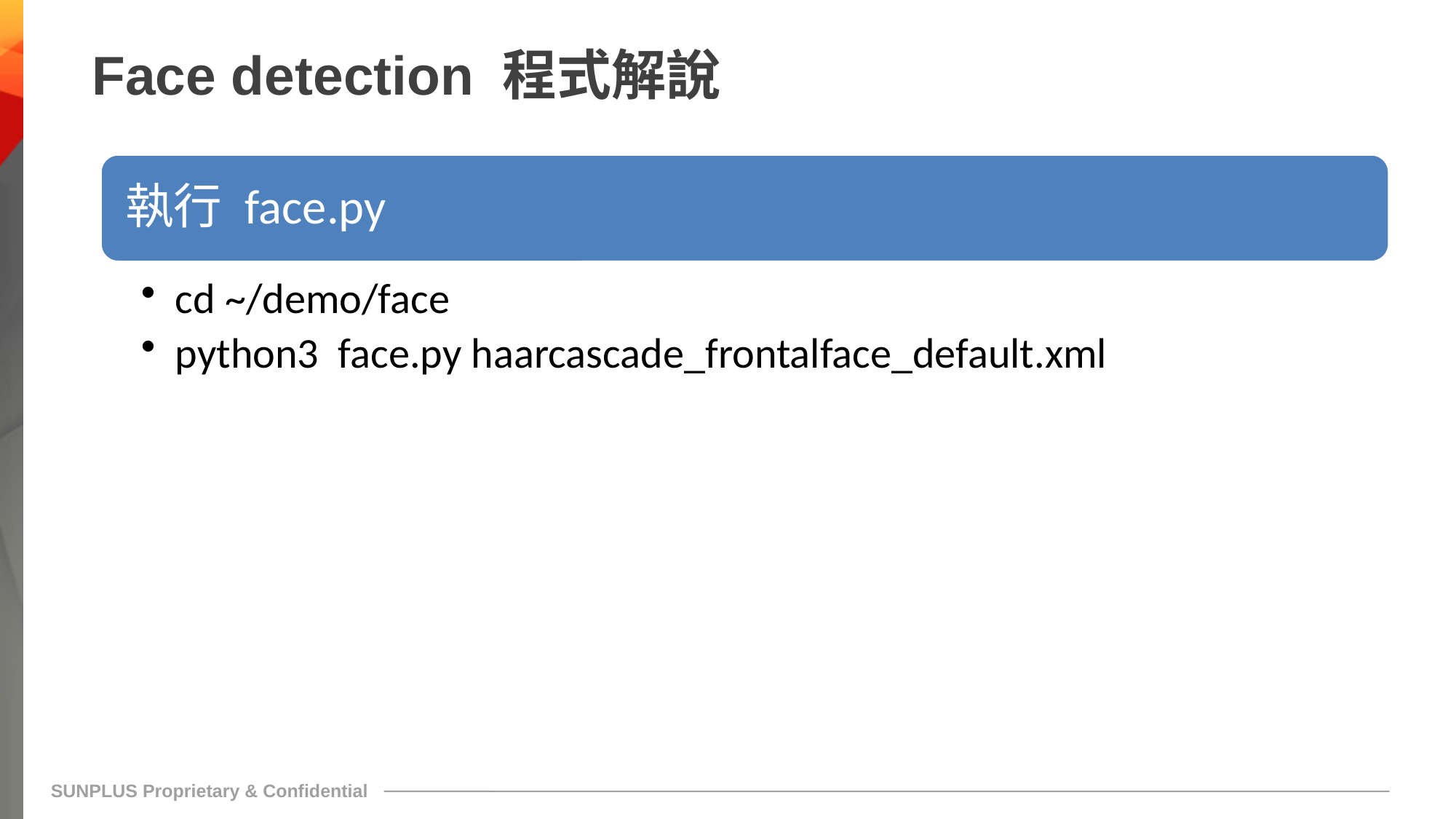

# Face detection 程式解說

執行 face.py
cd ~/demo/face
python3  face.py haarcascade_frontalface_default.xml